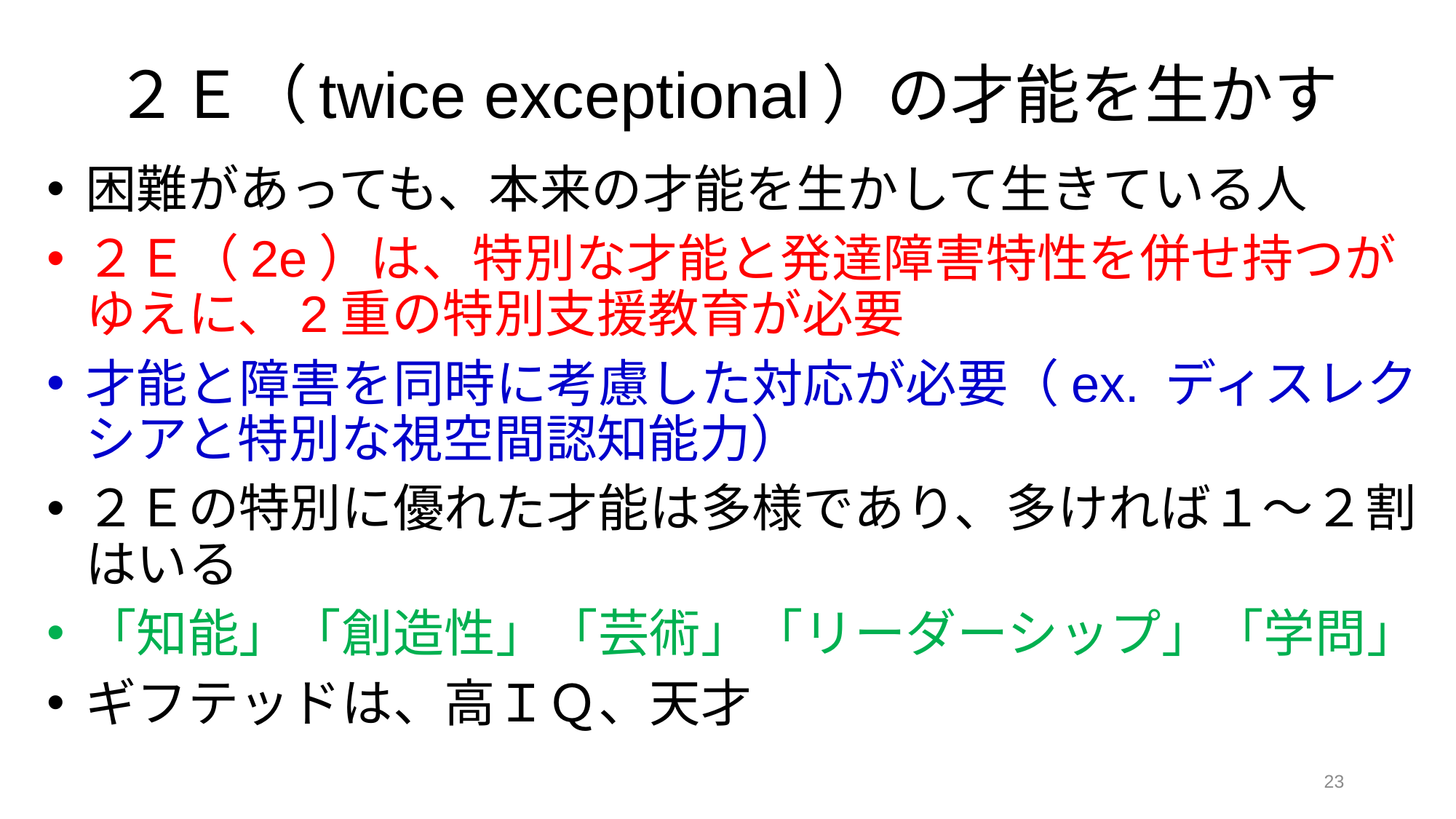

# ２Ｅ（twice exceptional）の才能を生かす
困難があっても、本来の才能を生かして生きている人
２Ｅ（2e）は、特別な才能と発達障害特性を併せ持つがゆえに、2重の特別支援教育が必要
才能と障害を同時に考慮した対応が必要（ex. ディスレクシアと特別な視空間認知能力）
２Ｅの特別に優れた才能は多様であり、多ければ１～２割はいる
「知能」「創造性」「芸術」「リーダーシップ」「学問」
ギフテッドは、高ＩＱ、天才
23